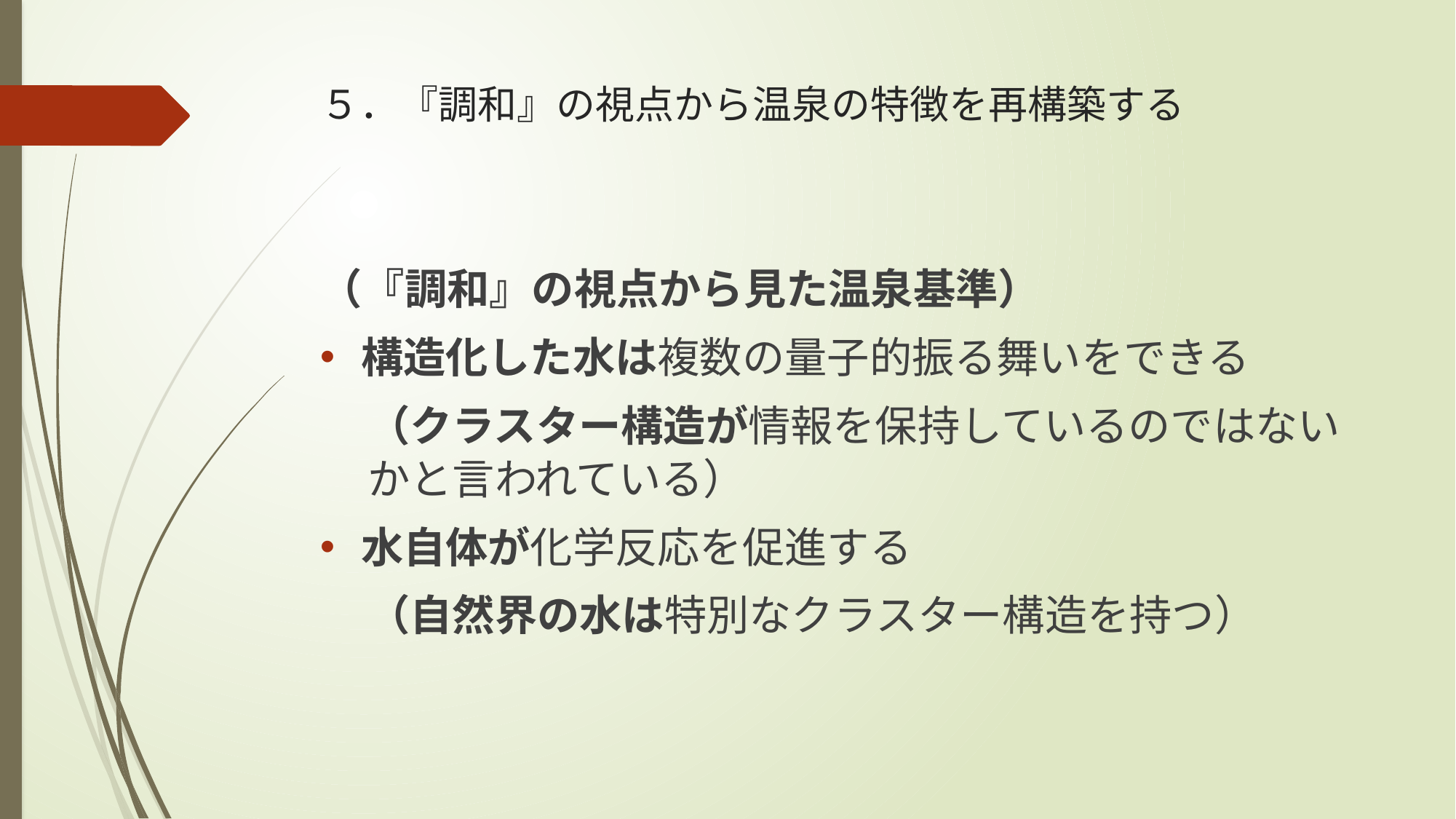

# ５．『調和』の視点から温泉の特徴を再構築する
（『調和』の視点から見た温泉基準）
構造化した水は複数の量子的振る舞いをできる
（クラスター構造が情報を保持しているのではないかと言われている）
水自体が化学反応を促進する
（自然界の水は特別なクラスター構造を持つ）